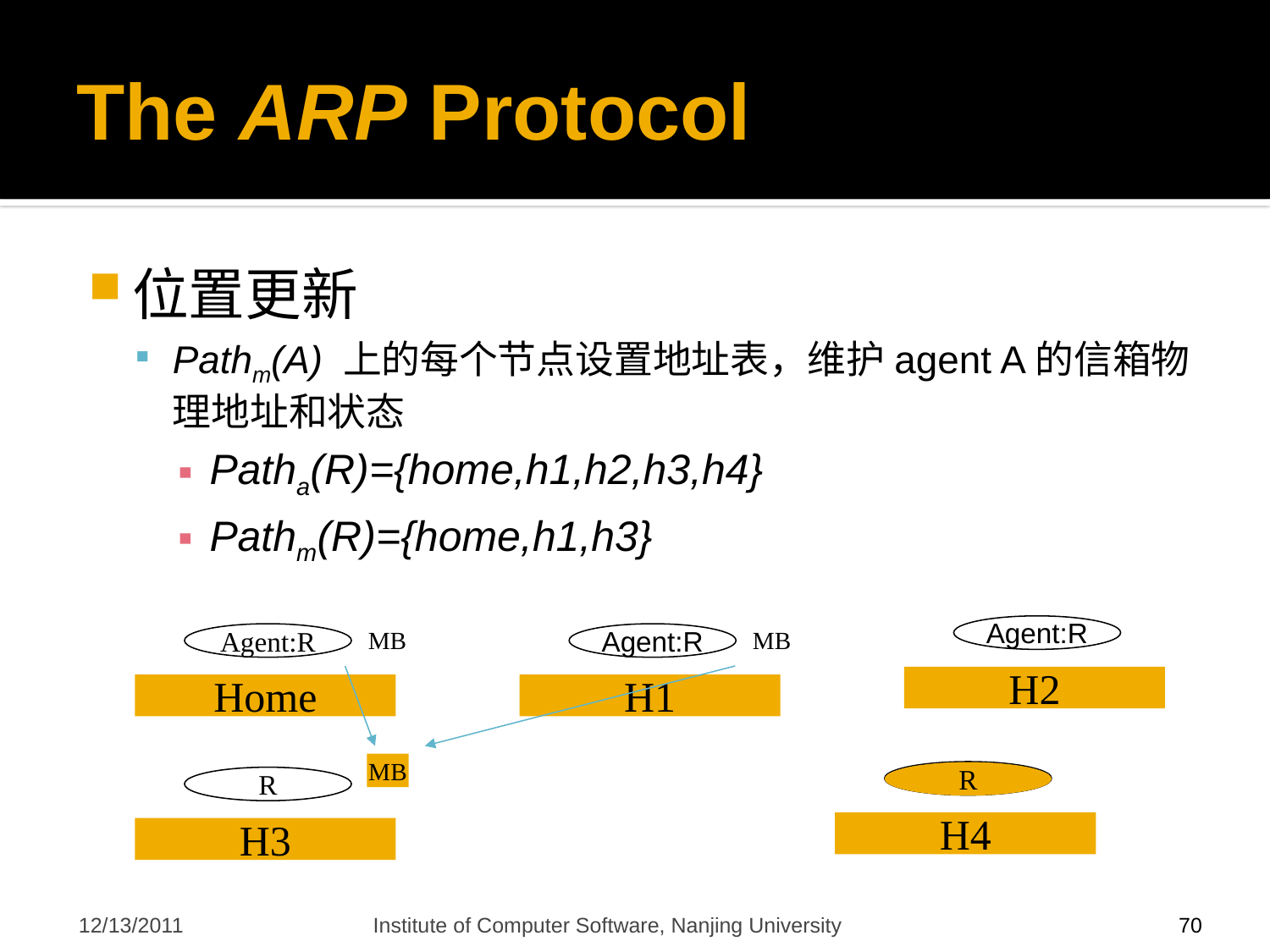

# The ARP Protocol
位置更新
Pathm(A) 上的每个节点设置地址表，维护agent A的信箱物理地址和状态
Patha(R)={home,h1,h2,h3,h4}
Pathm(R)={home,h1,h3}
Agent:R
MB
Agent:R
Home
MB
Agent:R
H1
H2
MB
R
H3
Receiver
R
H4

70
12/13/2011
Institute of Computer Software, Nanjing University
70